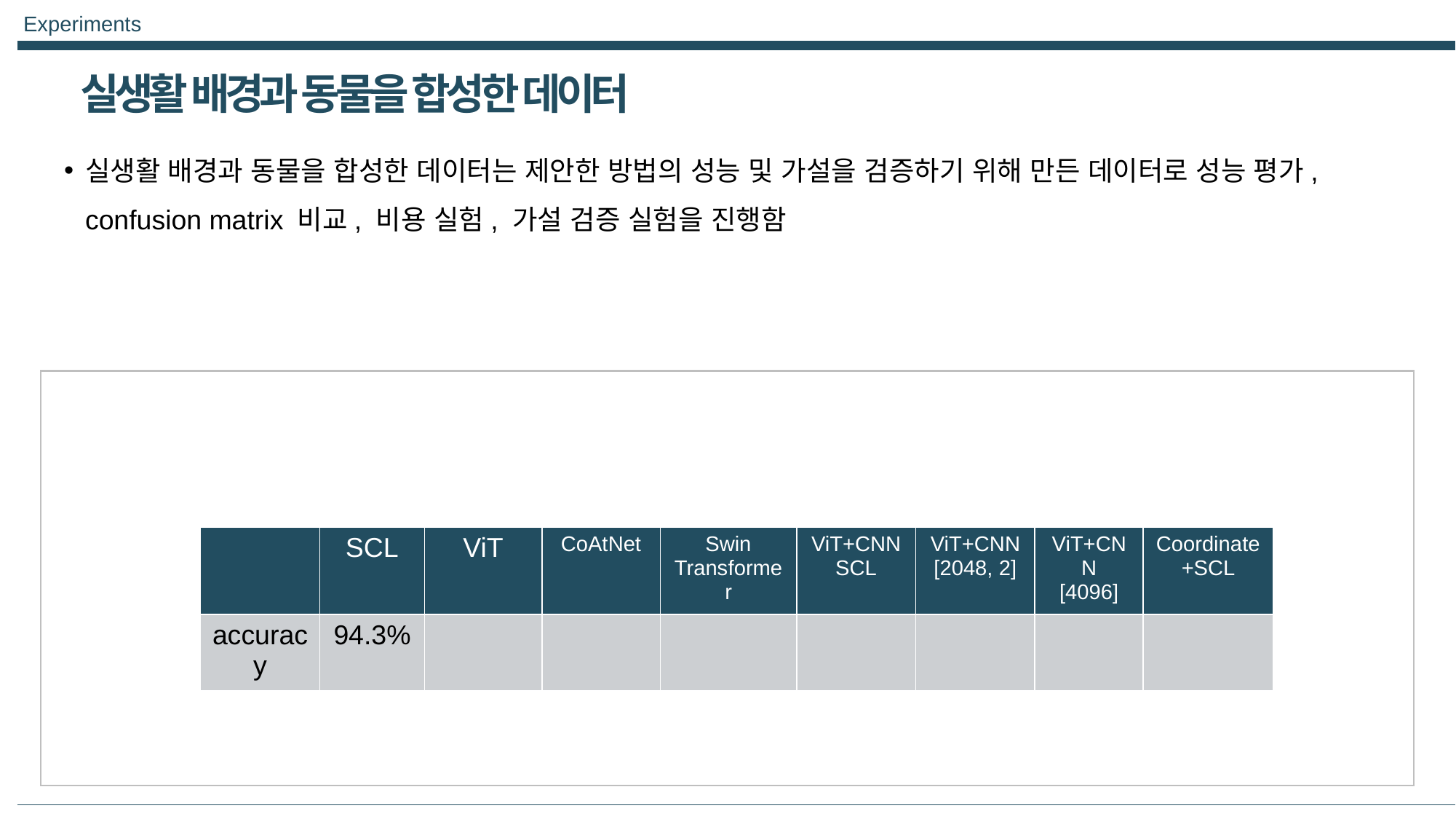

Experiments
실생활 배경과 동물을 합성한 데이터
실생활 배경과 동물을 합성한 데이터는 제안한 방법의 성능 및 가설을 검증하기 위해 만든 데이터로 성능 평가, confusion matrix 비교, 비용 실험, 가설 검증 실험을 진행함
이미지
이미지
이미지

|  | SCL | ViT | CoAtNet | Swin Transformer | ViT+CNN SCL | ViT+CNN [2048, 2] | ViT+CNN [4096] | Coordinate+SCL |
| --- | --- | --- | --- | --- | --- | --- | --- | --- |
| accuracy | 94.3% |  |  |  |  |  |  |  |